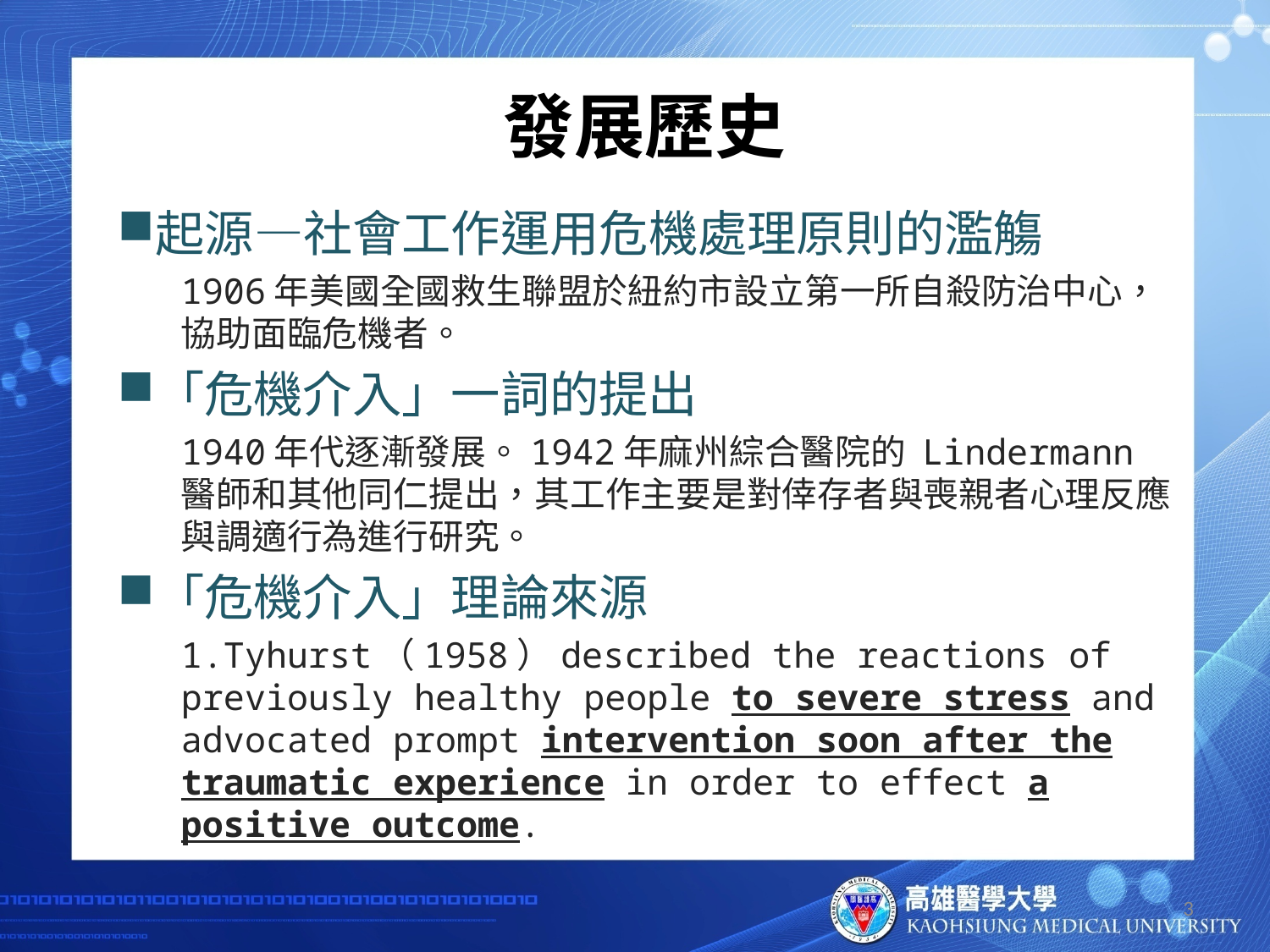

# 發展歷史
起源—社會工作運用危機處理原則的濫觴
1906年美國全國救生聯盟於紐約市設立第一所自殺防治中心，協助面臨危機者。
「危機介入」一詞的提出
1940年代逐漸發展。1942年麻州綜合醫院的 Lindermann 醫師和其他同仁提出，其工作主要是對倖存者與喪親者心理反應與調適行為進行研究。
「危機介入」理論來源
1.Tyhurst（1958）described the reactions of previously healthy people to severe stress and advocated prompt intervention soon after the traumatic experience in order to effect a positive outcome.
3